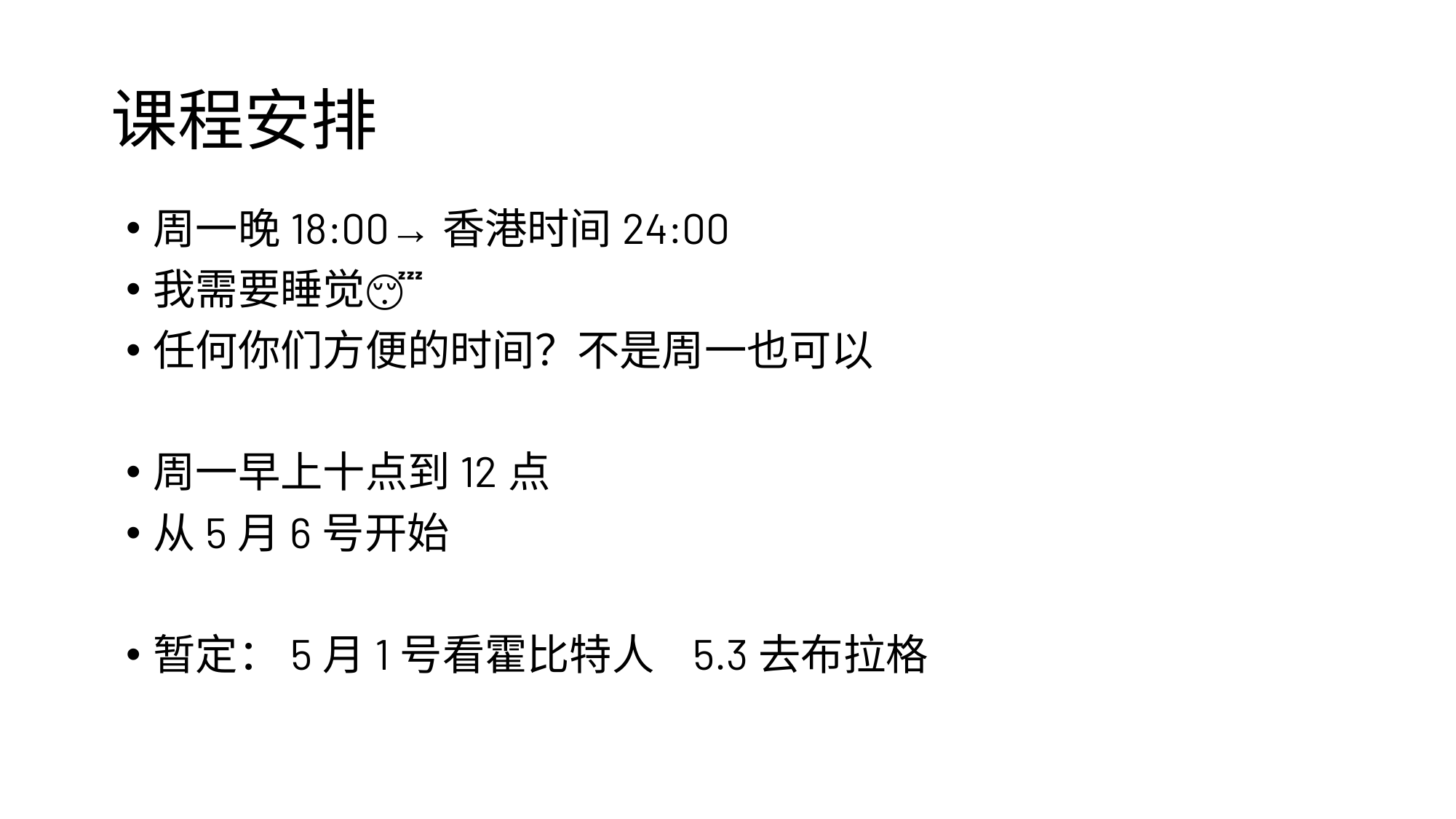

# 课程安排
周一晚18:00→香港时间24:00
我需要睡觉😴
任何你们方便的时间？不是周一也可以

周一早上十点到12点
从5月6号开始

暂定：5月1号看霍比特人   5.3去布拉格